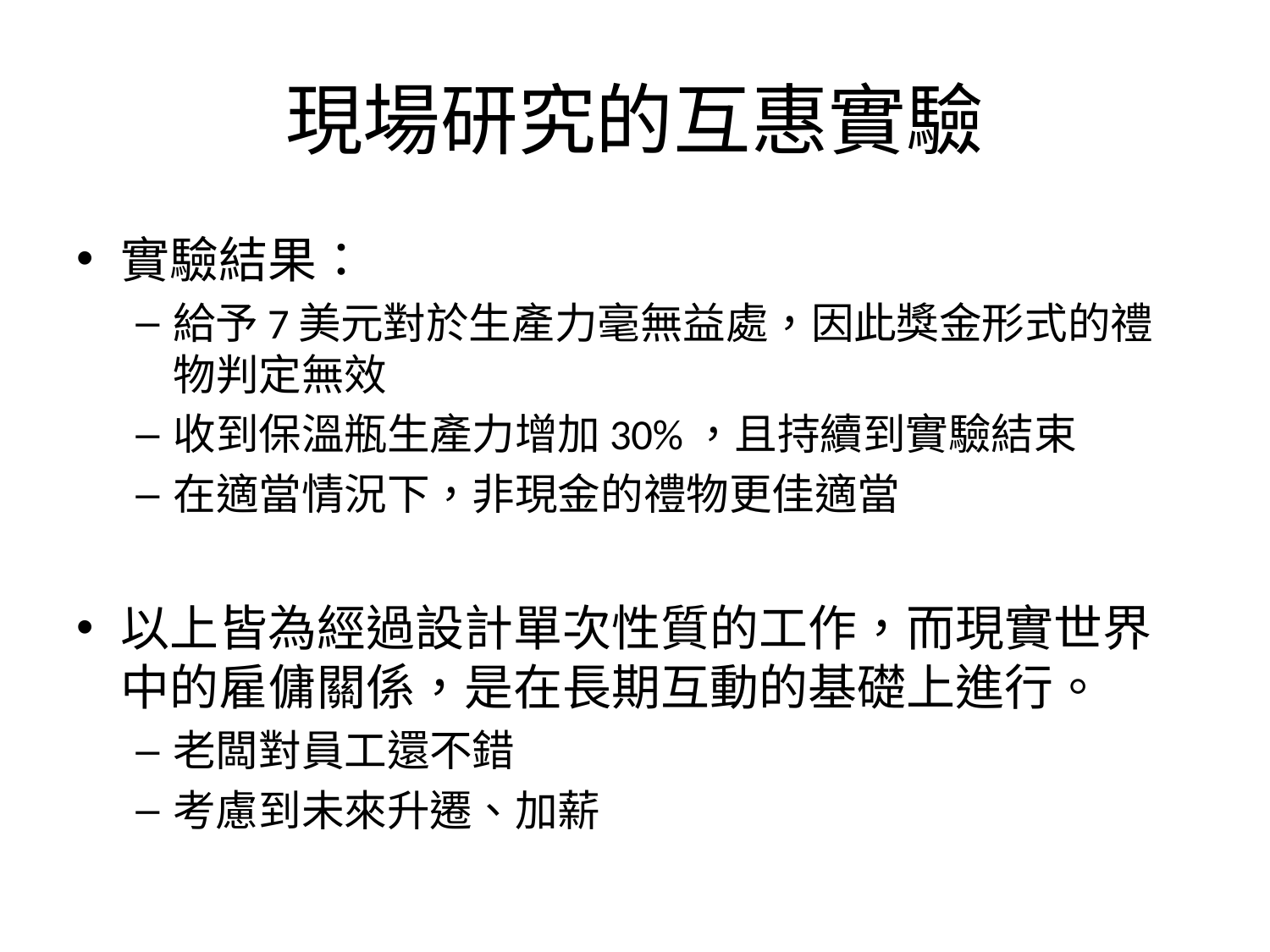

# 現場研究的互惠實驗
實驗結果：
給予7美元對於生產力毫無益處，因此獎金形式的禮物判定無效
收到保溫瓶生產力增加30%，且持續到實驗結束
在適當情況下，非現金的禮物更佳適當

以上皆為經過設計單次性質的工作，而現實世界中的雇傭關係，是在長期互動的基礎上進行。
老闆對員工還不錯
考慮到未來升遷、加薪